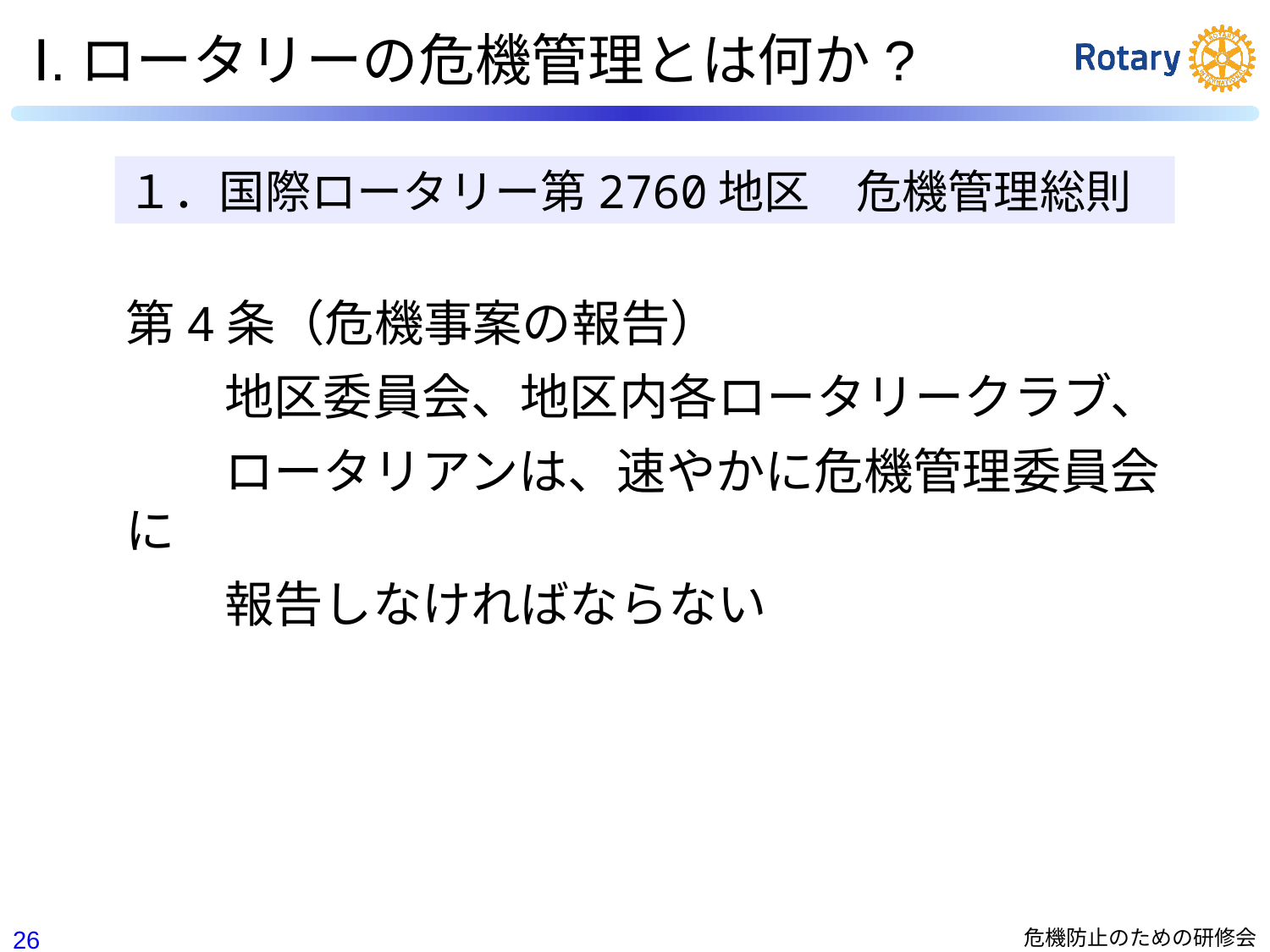

Ⅰ.ロータリーの危機管理とは何か?
１．国際ロータリー第2760地区　危機管理総則
第4条（危機事案の報告）
　　地区委員会、地区内各ロータリークラブ、
　　ロータリアンは、速やかに危機管理委員会に
　　報告しなければならない
26
危機防止のための研修会